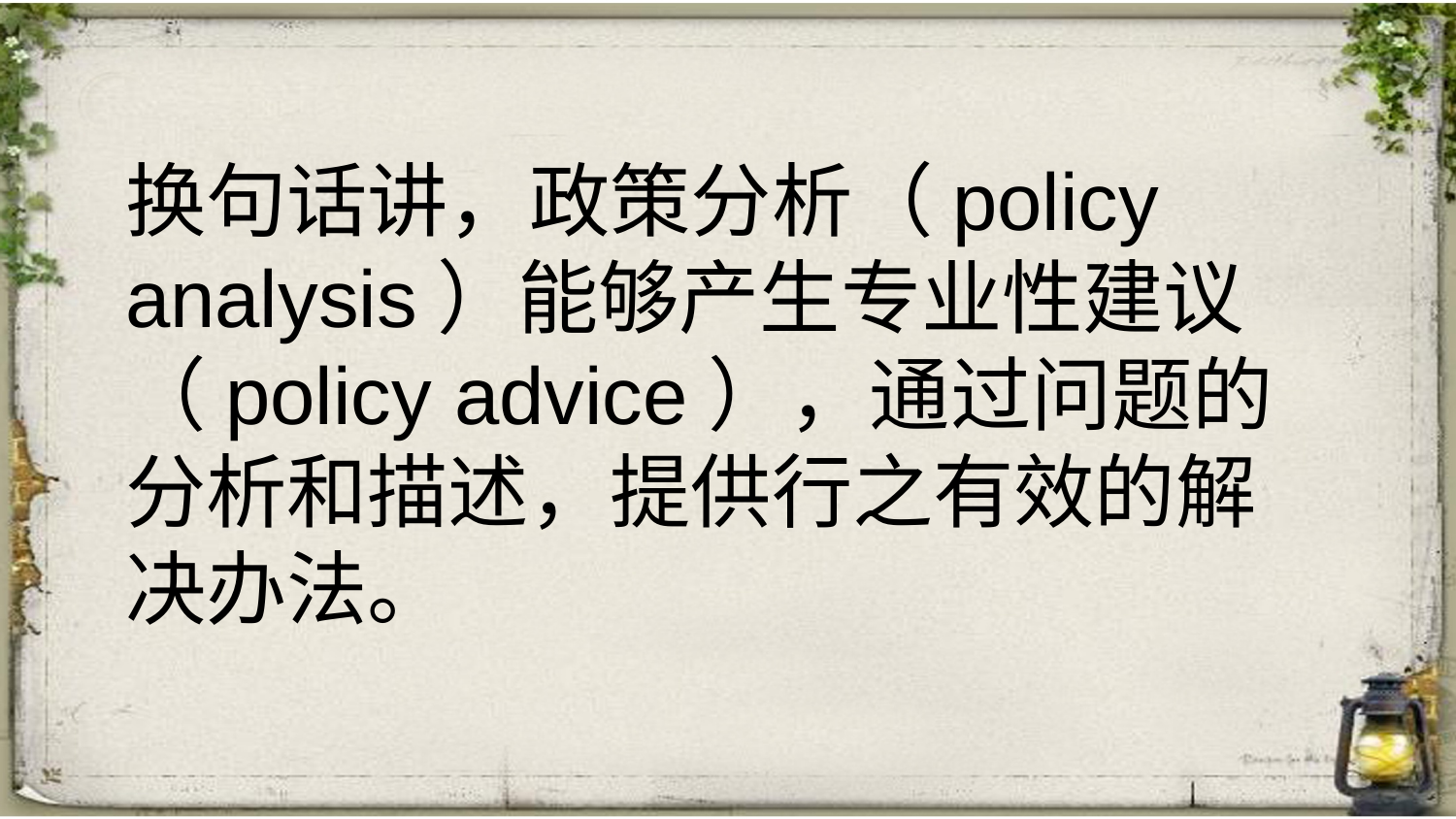

换句话讲，政策分析（policy analysis）能够产生专业性建议（policy advice），通过问题的分析和描述，提供行之有效的解决办法。